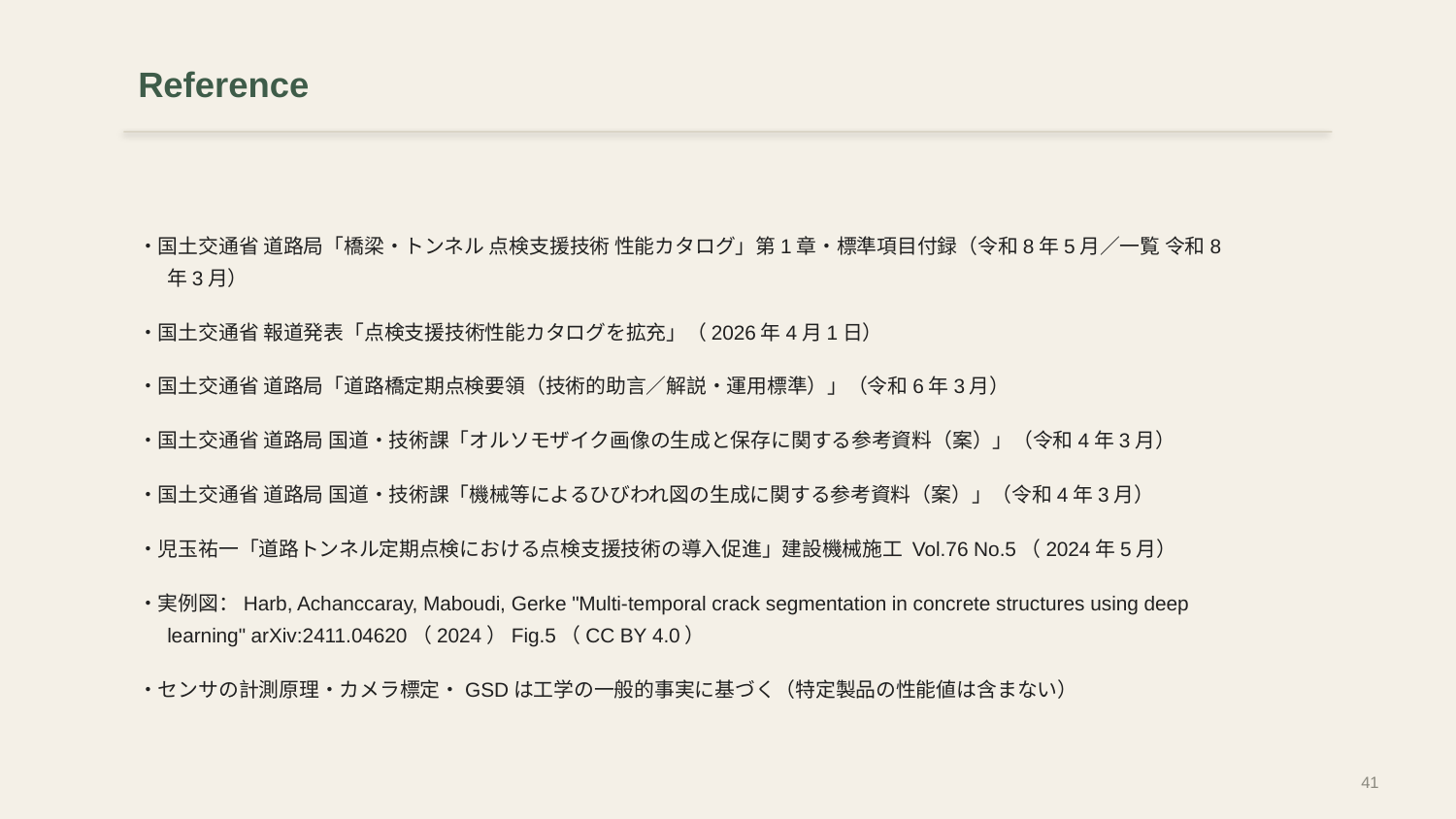

Reference

・国土交通省 道路局「橋梁・トンネル 点検支援技術 性能カタログ」第1章・標準項目付録（令和8年5月／一覧 令和8年3月）
・国土交通省 報道発表「点検支援技術性能カタログを拡充」（2026年4月1日）
・国土交通省 道路局「道路橋定期点検要領（技術的助言／解説・運用標準）」（令和6年3月）
・国土交通省 道路局 国道・技術課「オルソモザイク画像の生成と保存に関する参考資料（案）」（令和4年3月）
・国土交通省 道路局 国道・技術課「機械等によるひびわれ図の生成に関する参考資料（案）」（令和4年3月）
・児玉祐一「道路トンネル定期点検における点検支援技術の導入促進」建設機械施工 Vol.76 No.5（2024年5月）
・実例図：Harb, Achanccaray, Maboudi, Gerke "Multi-temporal crack segmentation in concrete structures using deep learning" arXiv:2411.04620（2024）Fig.5（CC BY 4.0）
・センサの計測原理・カメラ標定・GSDは工学の一般的事実に基づく（特定製品の性能値は含まない）
41